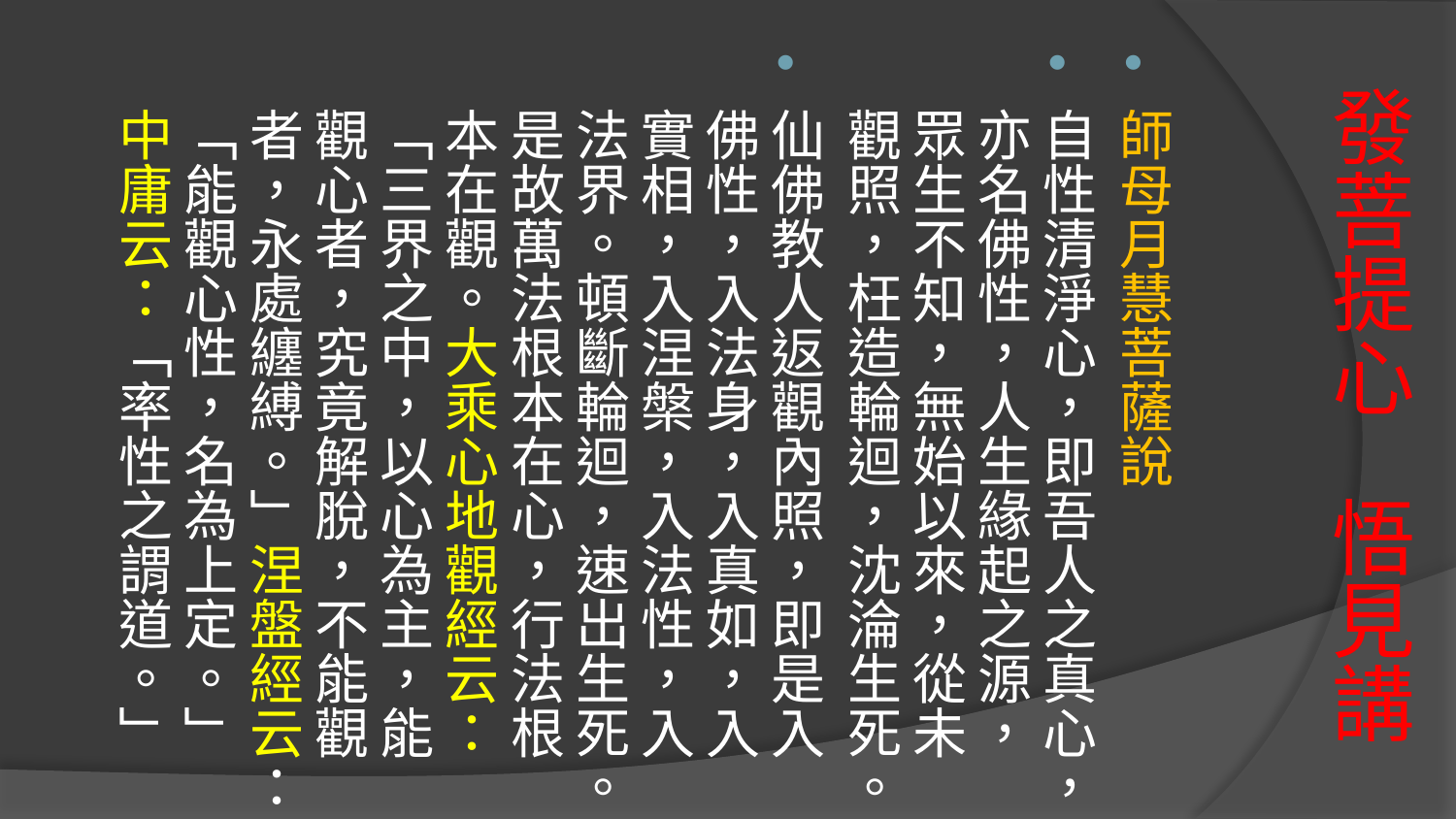

師母月慧菩薩說
自性清淨心，即吾人之真心，亦名佛性，人生緣起之源，眾生不知，無始以來，從未觀照，枉造輪迴，沈淪生死。
仙佛教人返觀內照，即是入佛性，入法身，入真如，入實相，入涅槃，入法性，入法界。頓斷輪迴，速出生死。是故萬法根本在心，行法根本在觀。大乘心地觀經云：「三界之中，以心為主，能觀心者，究竟解脫，不能觀者，永處纏縛。」涅盤經云：「能觀心性，名為上定。」中庸云：「率性之謂道。」

# 發菩提心    悟見講